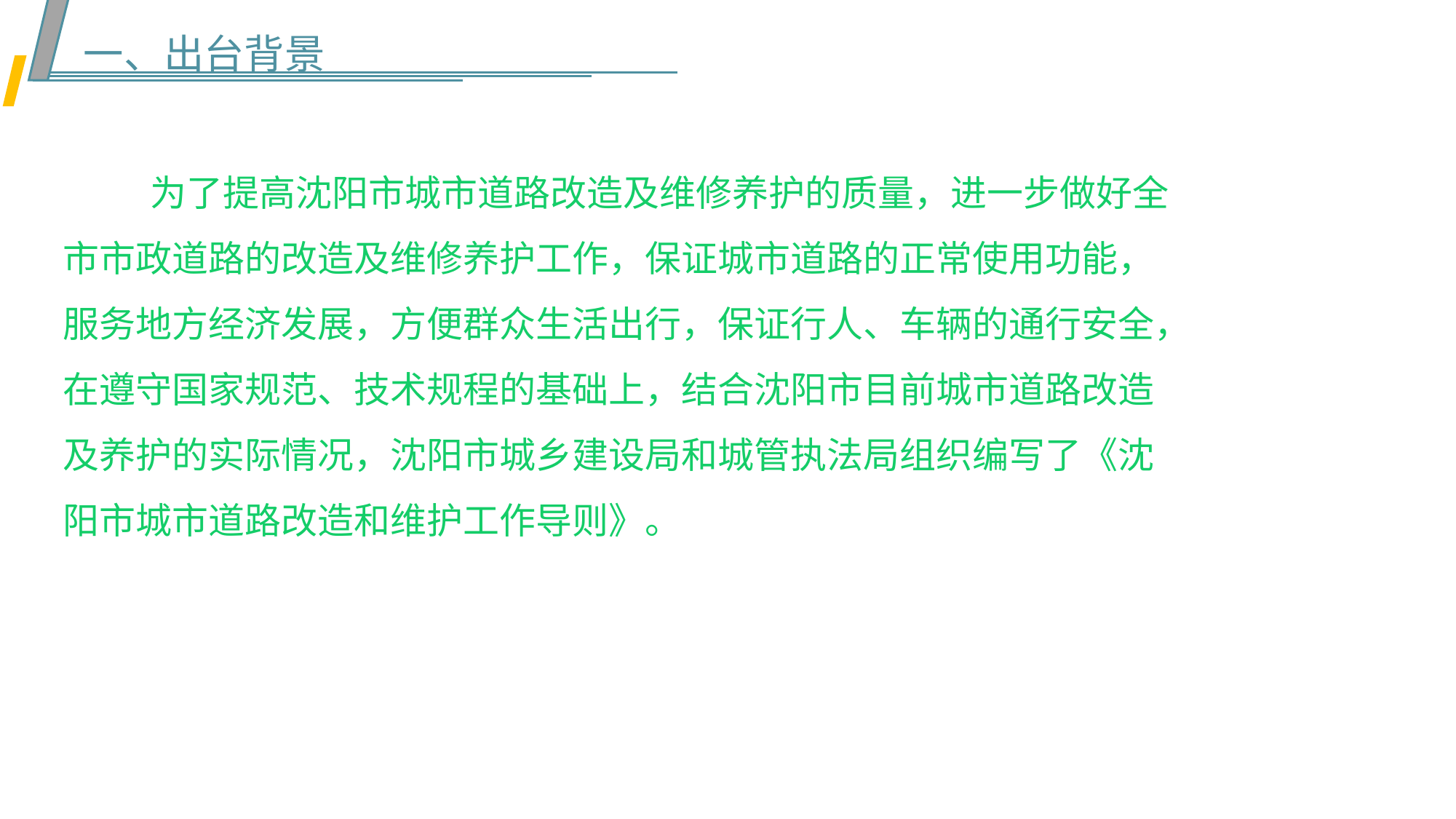

一、出台背景
   为了提高沈阳市城市道路改造及维修养护的质量，进一步做好全市市政道路的改造及维修养护工作，保证城市道路的正常使用功能，服务地方经济发展，方便群众生活出行，保证行人、车辆的通行安全，在遵守国家规范、技术规程的基础上，结合沈阳市目前城市道路改造及养护的实际情况，沈阳市城乡建设局和城管执法局组织编写了《沈阳市城市道路改造和维护工作导则》。